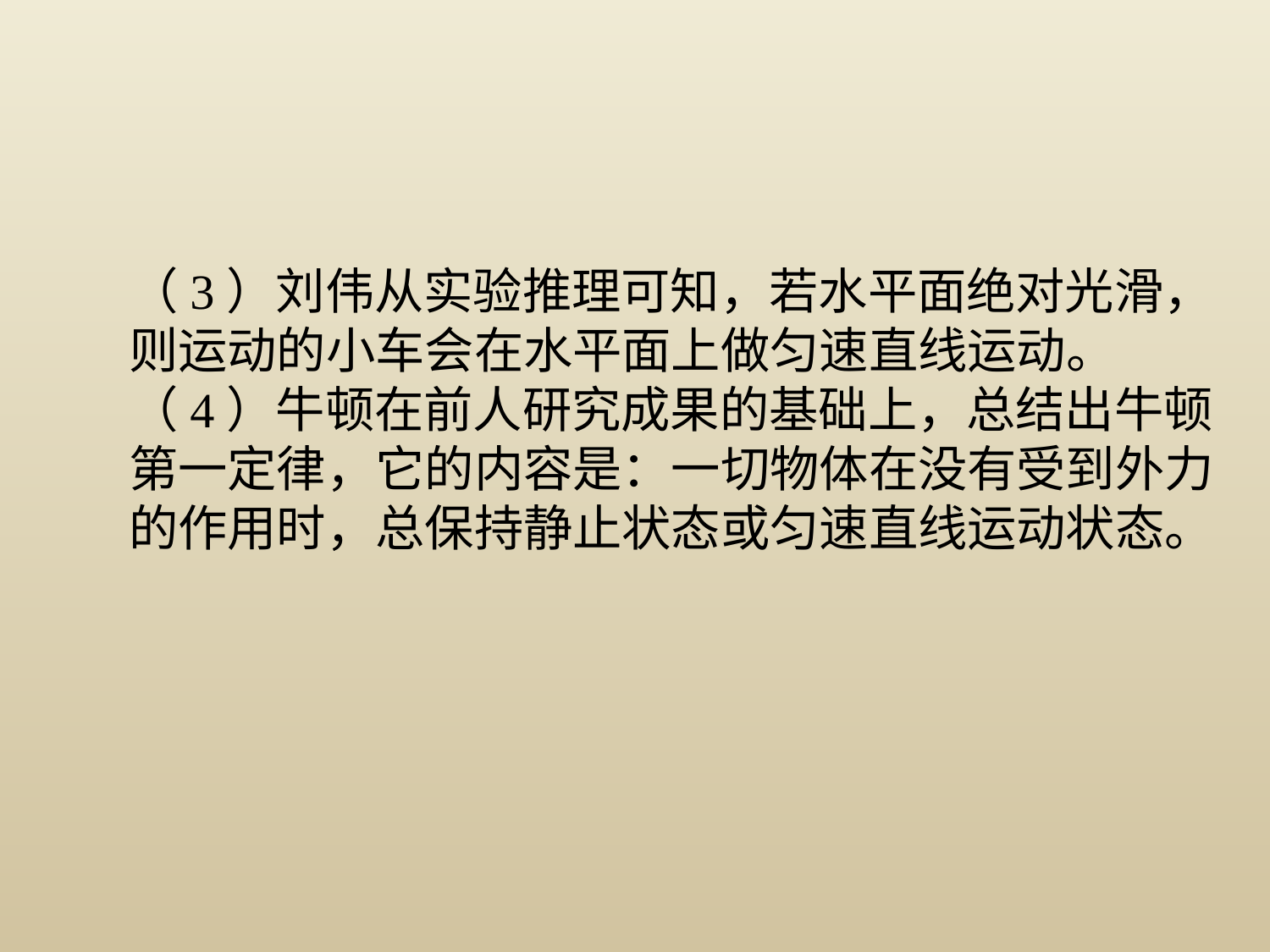

（3）刘伟从实验推理可知，若水平面绝对光滑，则运动的小车会在水平面上做匀速直线运动。
（4）牛顿在前人研究成果的基础上，总结出牛顿第一定律，它的内容是：一切物体在没有受到外力的作用时，总保持静止状态或匀速直线运动状态。